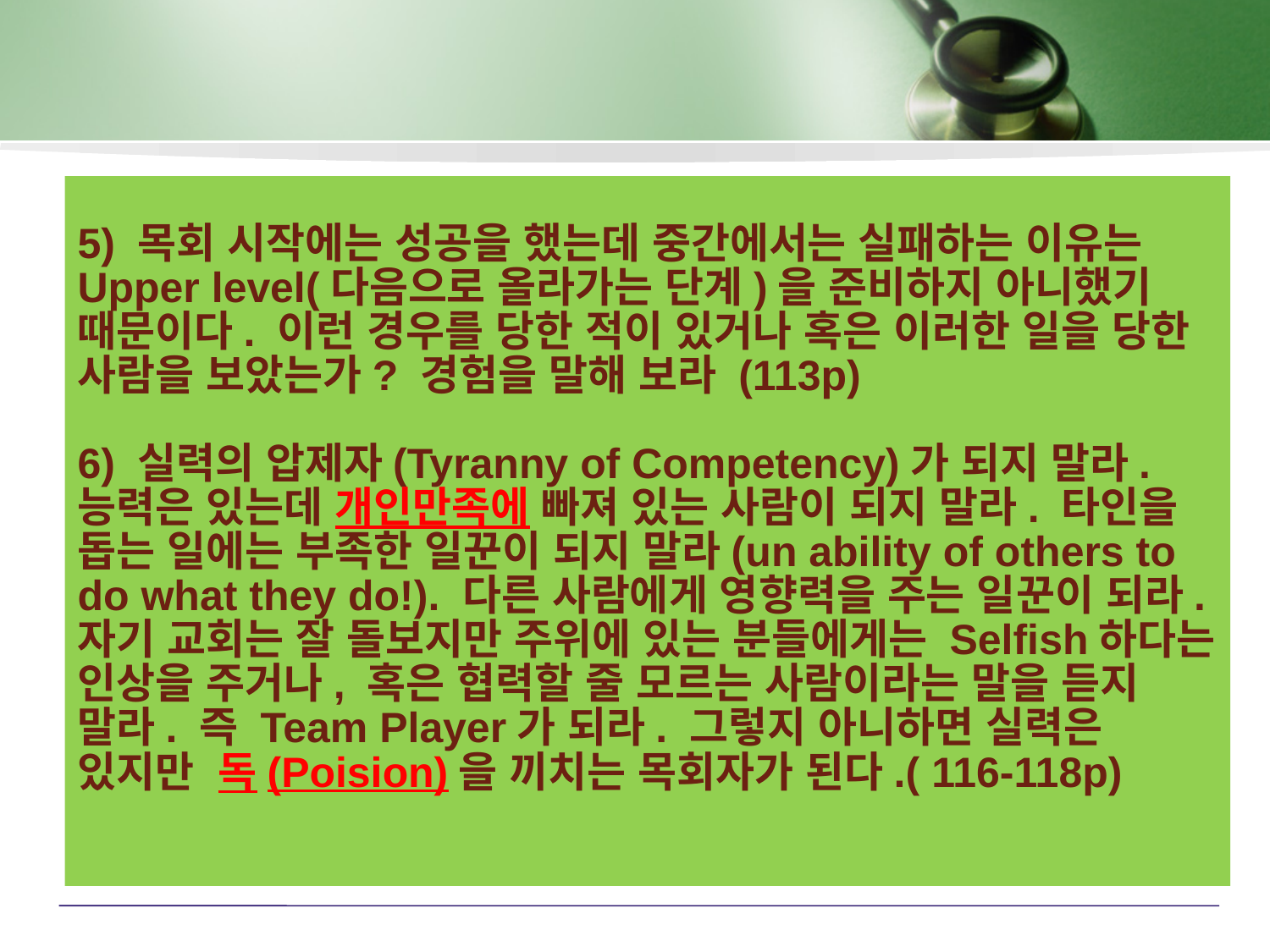

5) 목회 시작에는 성공을 했는데 중간에서는 실패하는 이유는 Upper level(다음으로 올라가는 단계)을 준비하지 아니했기 때문이다. 이런 경우를 당한 적이 있거나 혹은 이러한 일을 당한 사람을 보았는가? 경험을 말해 보라 (113p)
6) 실력의 압제자(Tyranny of Competency)가 되지 말라. 능력은 있는데 개인만족에 빠져 있는 사람이 되지 말라. 타인을 돕는 일에는 부족한 일꾼이 되지 말라(un ability of others to do what they do!). 다른 사람에게 영향력을 주는 일꾼이 되라. 자기 교회는 잘 돌보지만 주위에 있는 분들에게는 Selfish하다는 인상을 주거나, 혹은 협력할 줄 모르는 사람이라는 말을 듣지 말라. 즉 Team Player가 되라. 그렇지 아니하면 실력은 있지만  독(Poision)을 끼치는 목회자가 된다.( 116-118p)